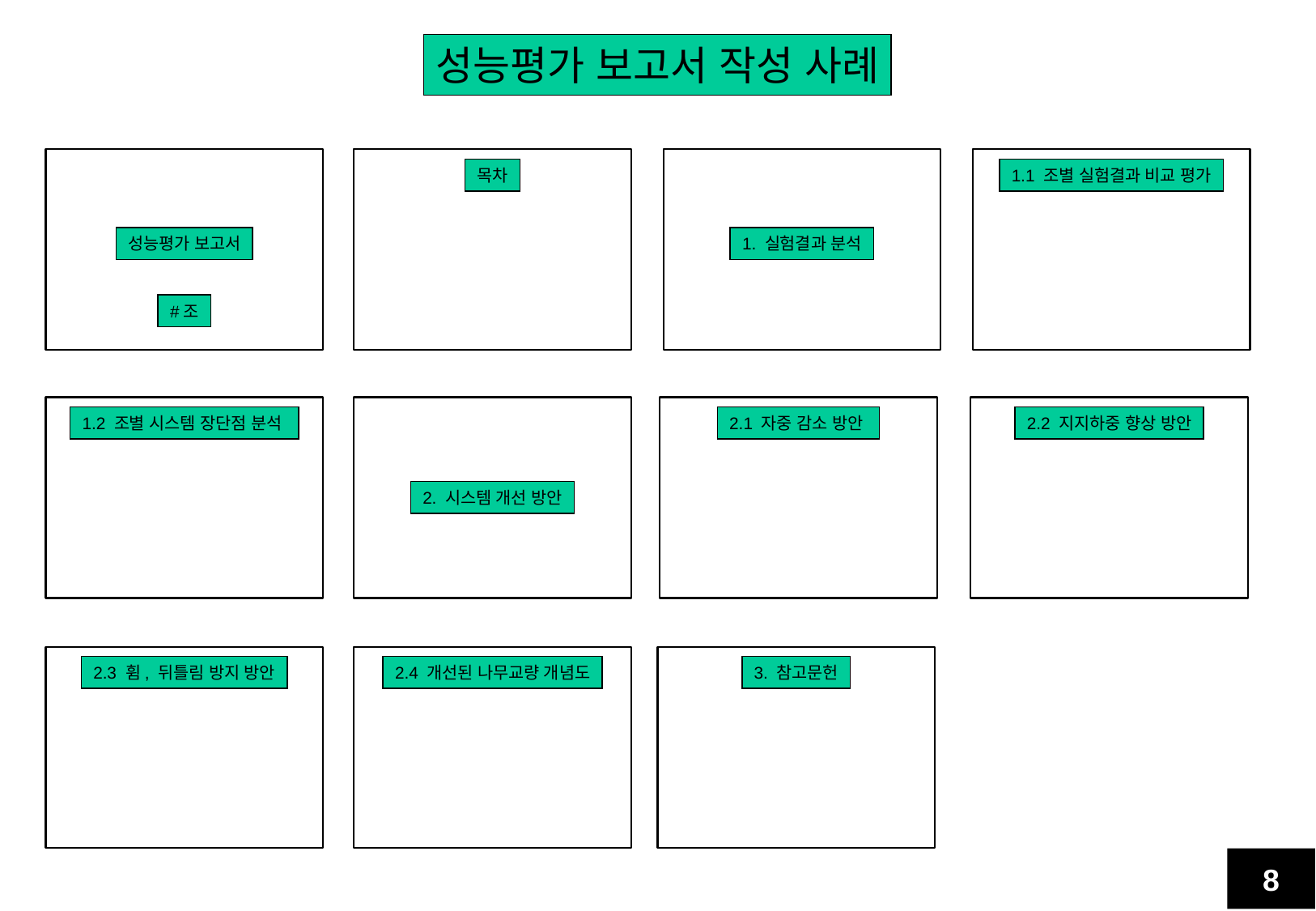

성능평가 보고서 작성 사례

성능평가 보고서

목차
#조

1. 실험결과 분석

1.1 조별 실험결과 비교 평가

1.2 조별 시스템 장단점 분석

2. 시스템 개선 방안

2.1 자중 감소 방안

2.2 지지하중 향상 방안

2.3 휨, 뒤틀림 방지 방안

2.4 개선된 나무교량 개념도
3. 참고문헌
8